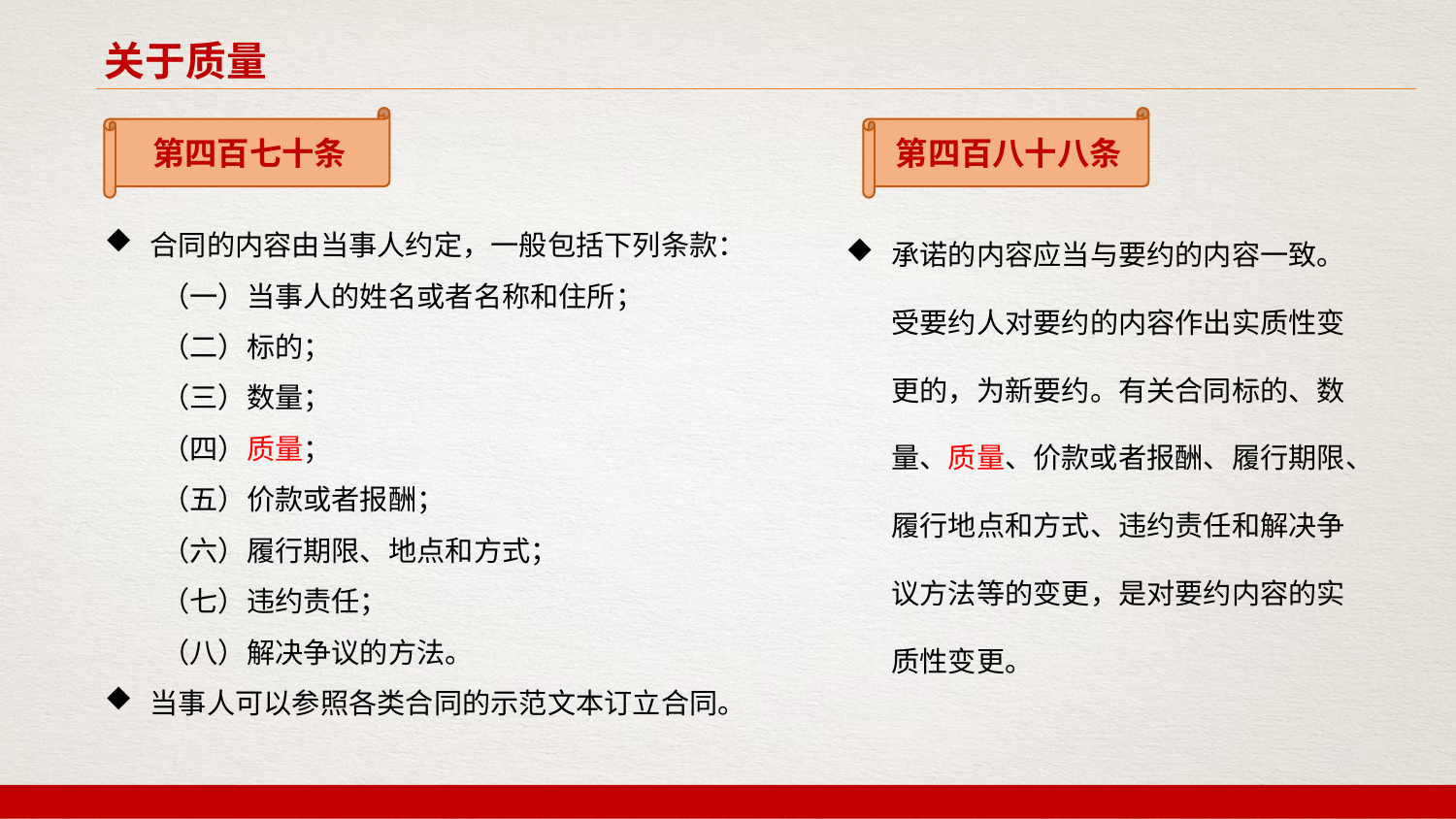

关于质量
第四百七十条
第四百八十八条
承诺的内容应当与要约的内容一致。受要约人对要约的内容作出实质性变更的，为新要约。有关合同标的、数量、质量、价款或者报酬、履行期限、履行地点和方式、违约责任和解决争议方法等的变更，是对要约内容的实质性变更。
合同的内容由当事人约定，一般包括下列条款：
　　（一）当事人的姓名或者名称和住所；
　　（二）标的；
　　（三）数量；
　　（四）质量；
　　（五）价款或者报酬；
　　（六）履行期限、地点和方式；
　　（七）违约责任；
　　（八）解决争议的方法。
当事人可以参照各类合同的示范文本订立合同。